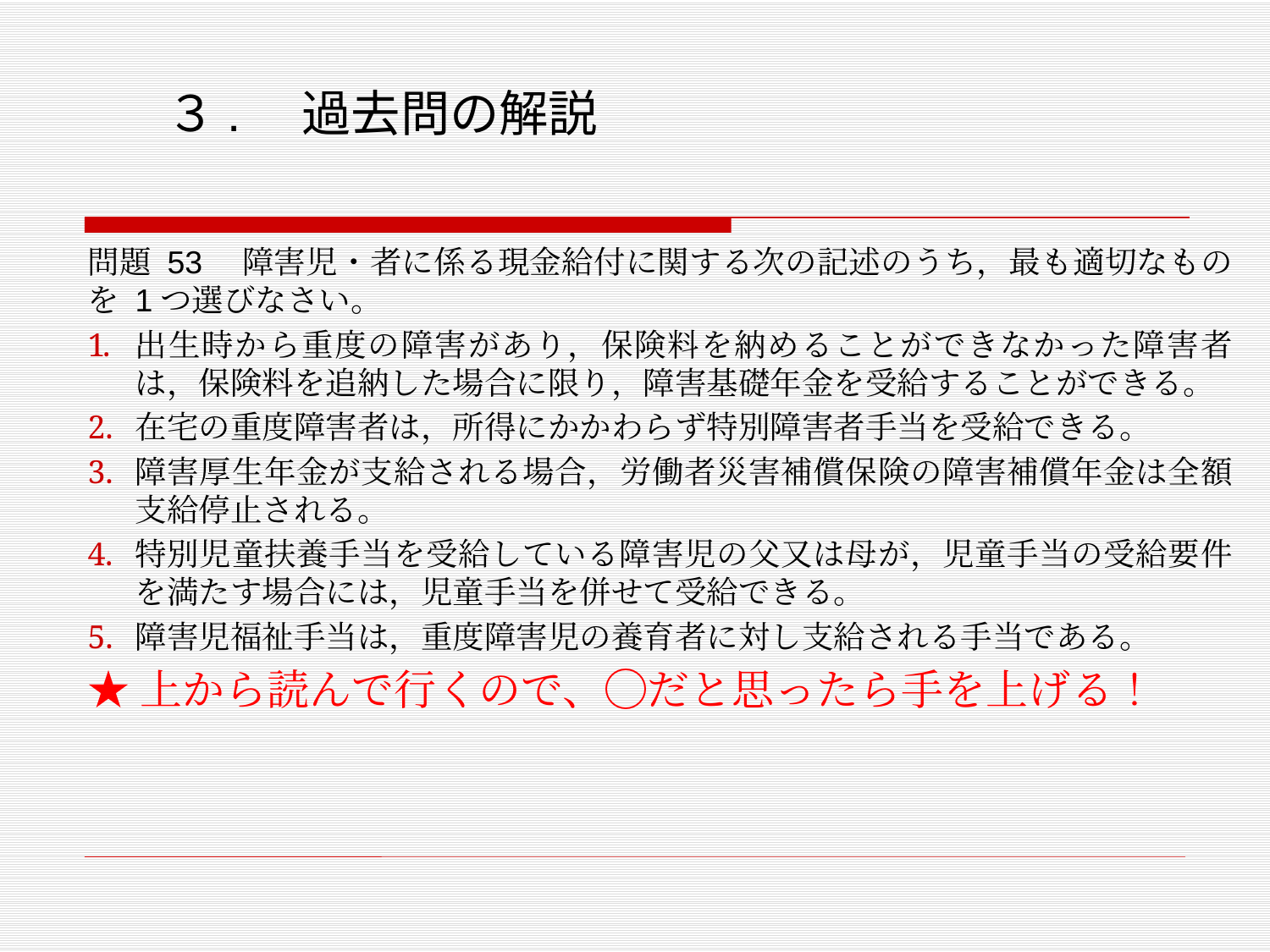

# ３.　過去問の解説
問題 53　障害児・者に係る現金給付に関する次の記述のうち，最も適切なものを 1つ選びなさい。
出生時から重度の障害があり，保険料を納めることができなかった障害者は，保険料を追納した場合に限り，障害基礎年金を受給することができる。
在宅の重度障害者は，所得にかかわらず特別障害者手当を受給できる。
障害厚生年金が支給される場合，労働者災害補償保険の障害補償年金は全額支給停止される。
特別児童扶養手当を受給している障害児の父又は母が，児童手当の受給要件を満たす場合には，児童手当を併せて受給できる。
障害児福祉手当は，重度障害児の養育者に対し支給される手当である。
★上から読んで行くので、◯だと思ったら手を上げる！